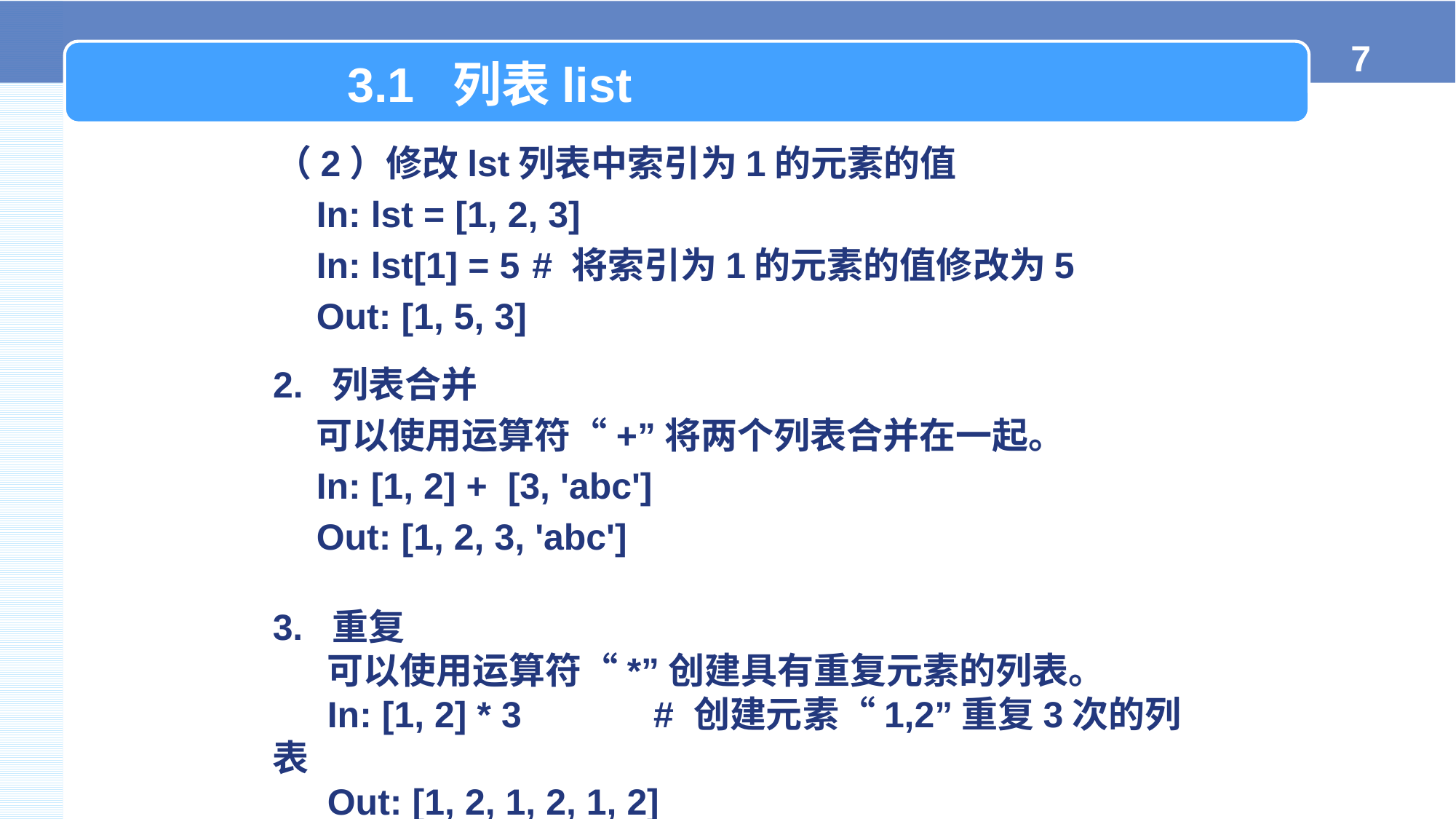

3.1  列表list
（2）修改lst列表中索引为1的元素的值
In: lst = [1, 2, 3]
In: lst[1] = 5	# 将索引为1的元素的值修改为5
Out: [1, 5, 3]
2.  列表合并
可以使用运算符“+”将两个列表合并在一起。
In: [1, 2] +  [3, 'abc']
Out: [1, 2, 3, 'abc']
3.  重复
可以使用运算符“*”创建具有重复元素的列表。
In: [1, 2] * 3             # 创建元素“1,2”重复3次的列表
Out: [1, 2, 1, 2, 1, 2]